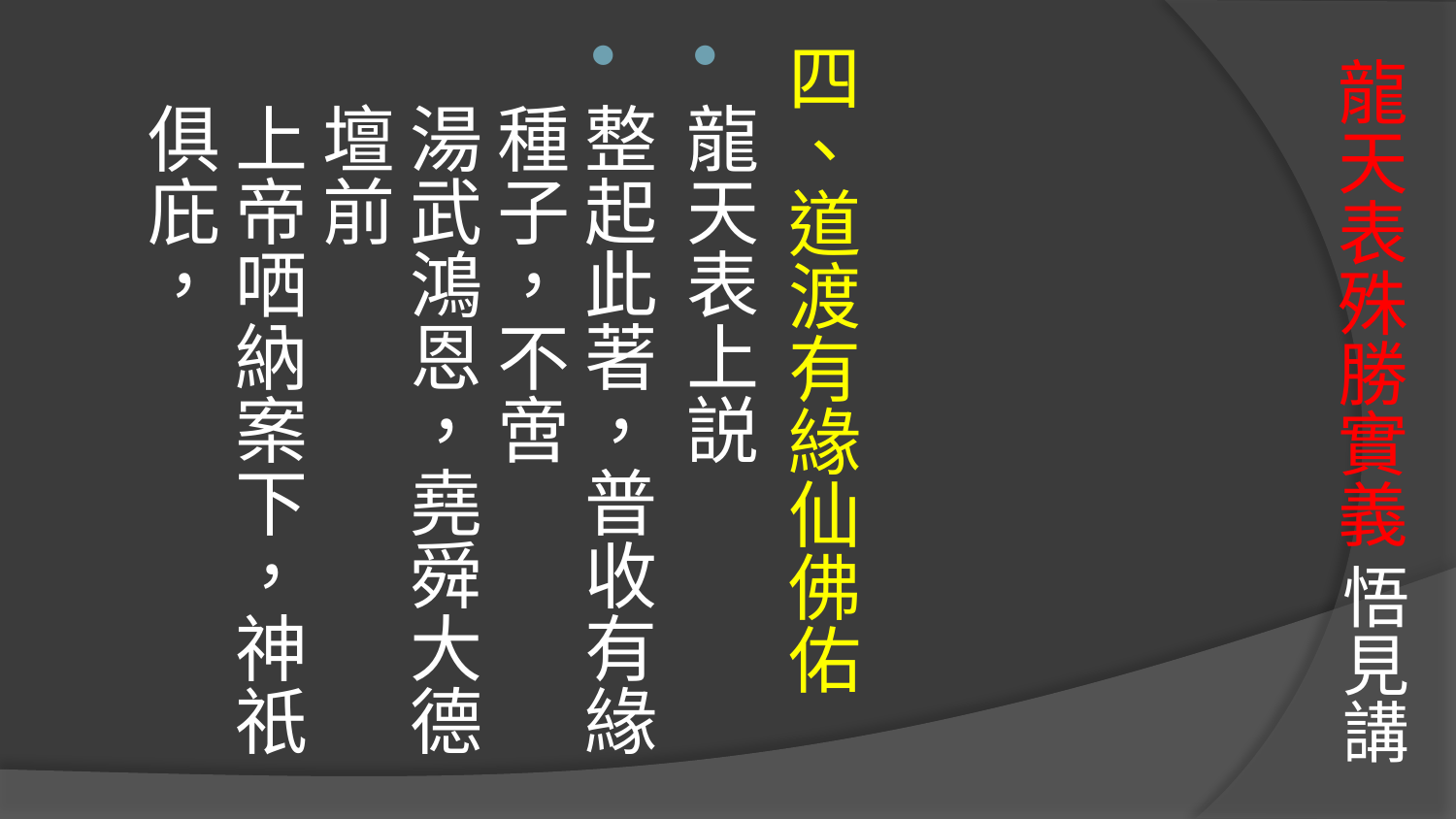

四、道渡有緣仙佛佑
龍天表上説
整起此著，普收有緣種子，不啻
湯武鴻恩，堯舜大德壇前                             上帝哂納案下，神祇俱庇，

# 龍天表殊勝實義 悟見講